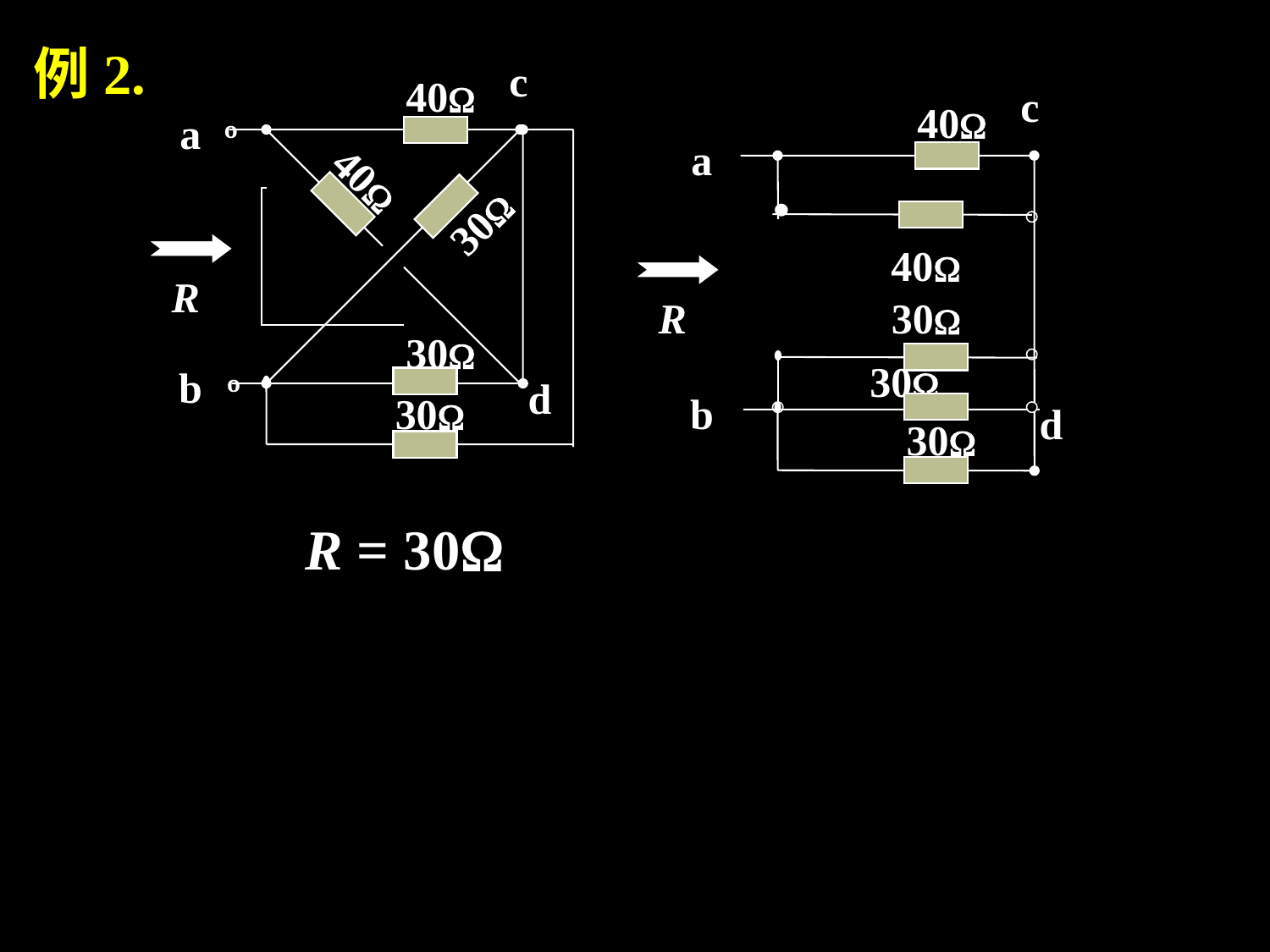

例2.
c
a
b
d
40Ω

º

40Ω

30Ω

30Ω

º

30Ω

c
40Ω

a
．

40Ω
30Ω

30Ω
b

30Ω

d

R

R
  R = 30Ω